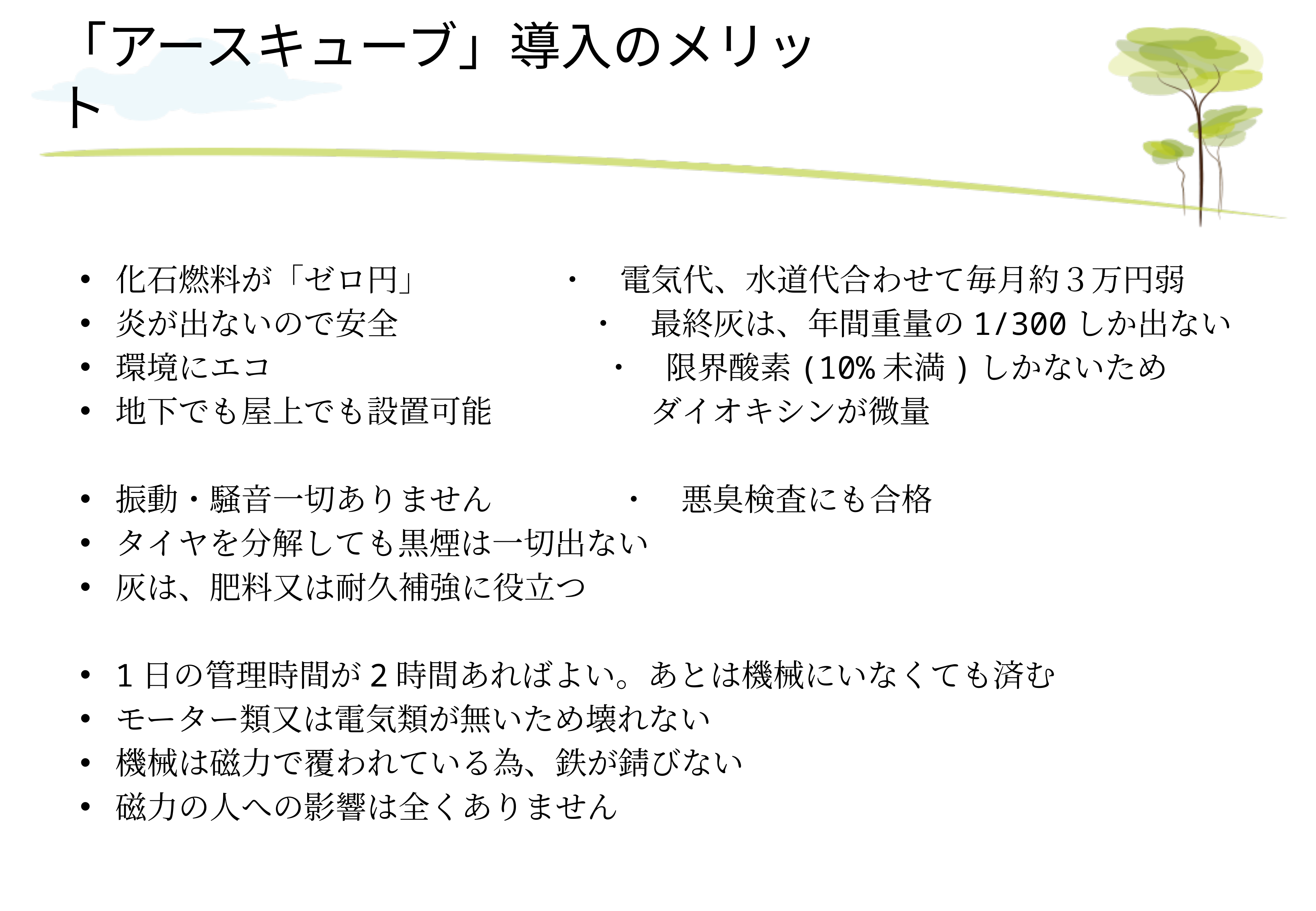

# 「アースキューブ」導入のメリット
化石燃料が「ゼロ円」　　        ・　電気代、水道代合わせて毎月約３万円弱
炎が出ないので安全　　　　　    ・　最終灰は、年間重量の1/300しか出ない
環境にエコ　　　　　　　　　 　 ・　限界酸素(10%未満)しかないため
地下でも屋上でも設置可能　　　　    ダイオキシンが微量

振動・騒音一切ありません　　　　・　悪臭検査にも合格
タイヤを分解しても黒煙は一切出ない
灰は、肥料又は耐久補強に役立つ

1日の管理時間が2時間あればよい。あとは機械にいなくても済む
モーター類又は電気類が無いため壊れない
機械は磁力で覆われている為、鉄が錆びない
磁力の人への影響は全くありません